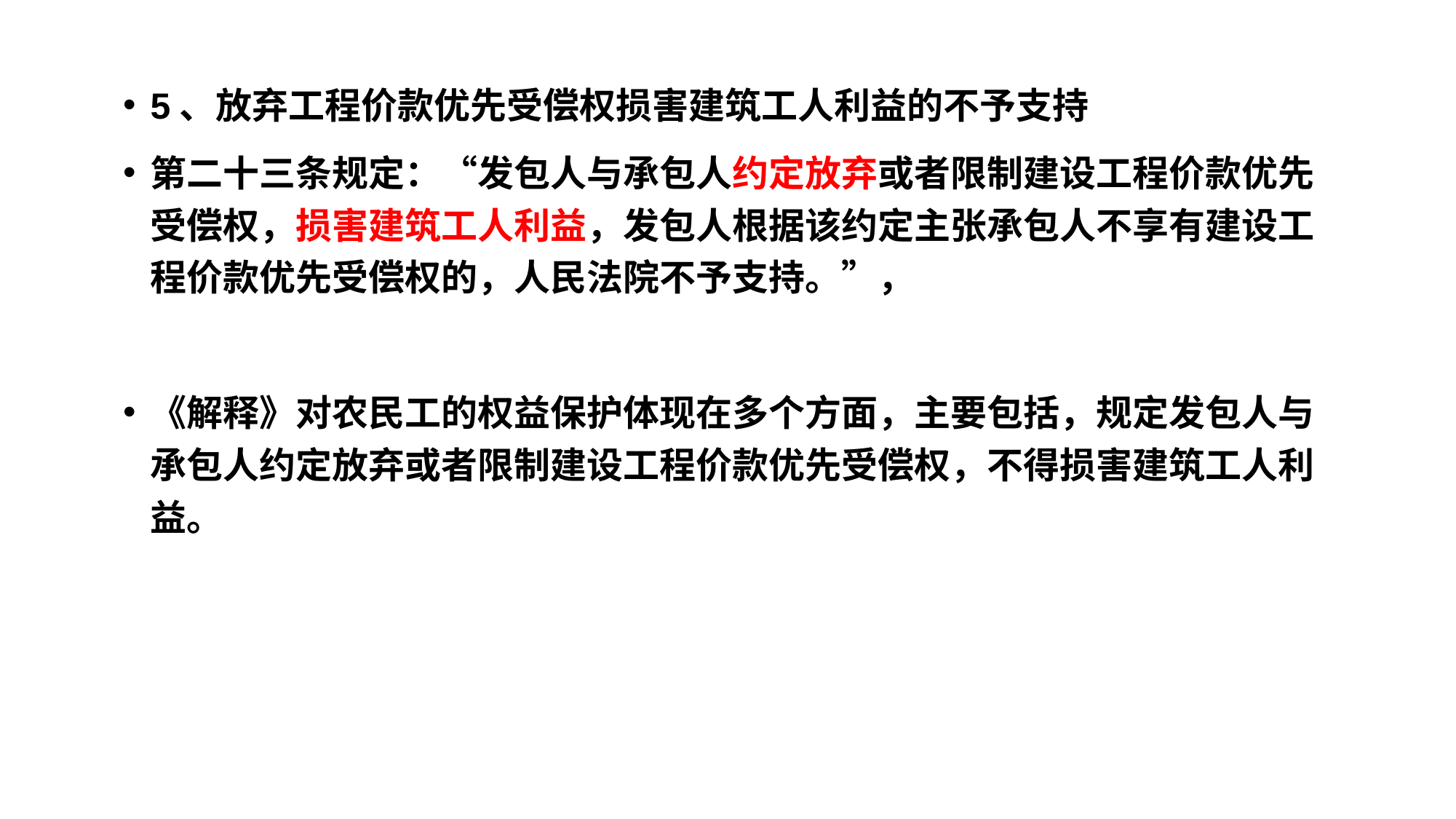

5、放弃工程价款优先受偿权损害建筑工人利益的不予支持
第二十三条规定：“发包人与承包人约定放弃或者限制建设工程价款优先受偿权，损害建筑工人利益，发包人根据该约定主张承包人不享有建设工程价款优先受偿权的，人民法院不予支持。”，

《解释》对农民工的权益保护体现在多个方面，主要包括，规定发包人与承包人约定放弃或者限制建设工程价款优先受偿权，不得损害建筑工人利益。